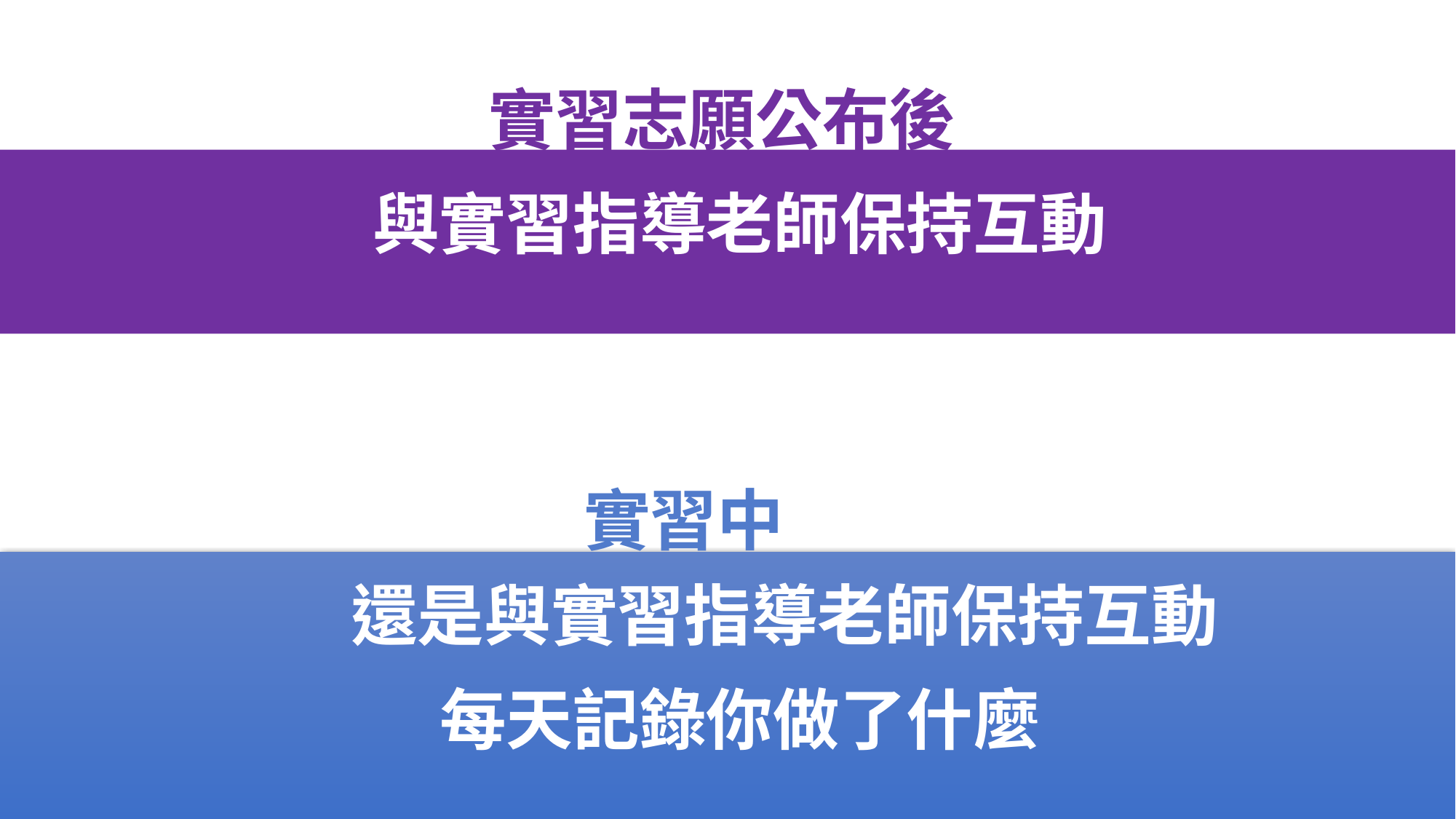

# 實習志願公布後

與實習指導老師保持互動

實習中

還是與實習指導老師保持互動

每天記錄你做了什麼